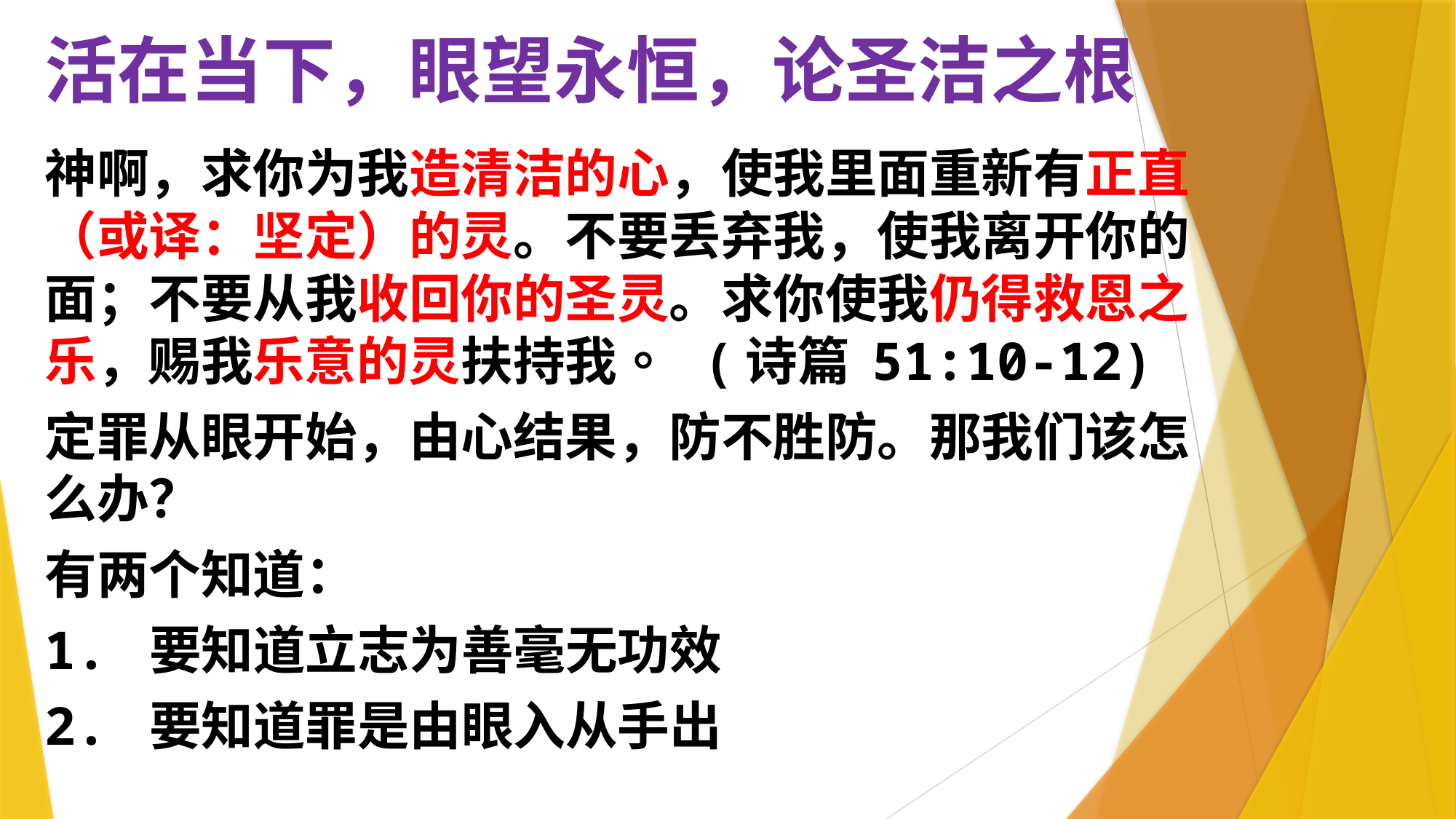

# 活在当下，眼望永恒，论圣洁之根
神啊，求你为我造清洁的心，使我里面重新有正直（或译：坚定）的灵。不要丢弃我，使我离开你的面；不要从我收回你的圣灵。求你使我仍得救恩之乐，赐我乐意的灵扶持我。  (诗篇 51:10-12)
定罪从眼开始，由心结果，防不胜防。那我们该怎么办？
有两个知道：
1. 要知道立志为善毫无功效
2. 要知道罪是由眼入从手出